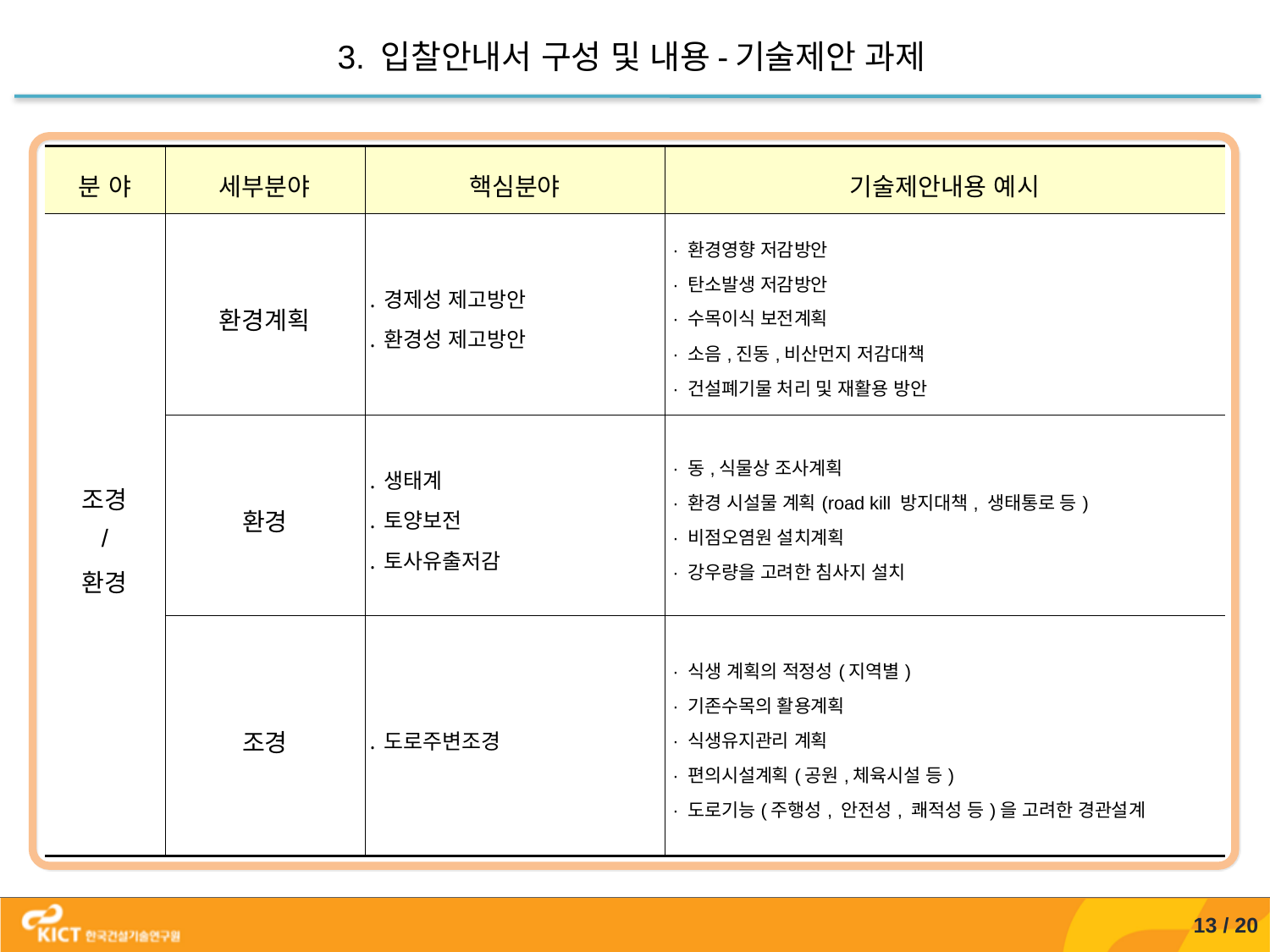

3. 입찰안내서 구성 및 내용-기술제안 과제

| 분 야 | 세부분야 | 핵심분야 | 기술제안내용 예시 |
| --- | --- | --- | --- |
| 조경 / 환경 | 환경계획 | ․경제성 제고방안 ․환경성 제고방안 | · 환경영향 저감방안 · 탄소발생 저감방안 · 수목이식 보전계획 · 소음,진동,비산먼지 저감대책 · 건설폐기물 처리 및 재활용 방안 |
|  | 환경 | ․생태계 ․토양보전 ․토사유출저감 | · 동,식물상 조사계획 · 환경 시설물 계획(road kill 방지대책, 생태통로 등) · 비점오염원 설치계획 · 강우량을 고려한 침사지 설치 |
|  | 조경 | ․도로주변조경 | · 식생 계획의 적정성(지역별) · 기존수목의 활용계획 · 식생유지관리 계획 · 편의시설계획(공원,체육시설 등) · 도로기능(주행성, 안전성, 쾌적성 등)을 고려한 경관설계 |
13 / 20